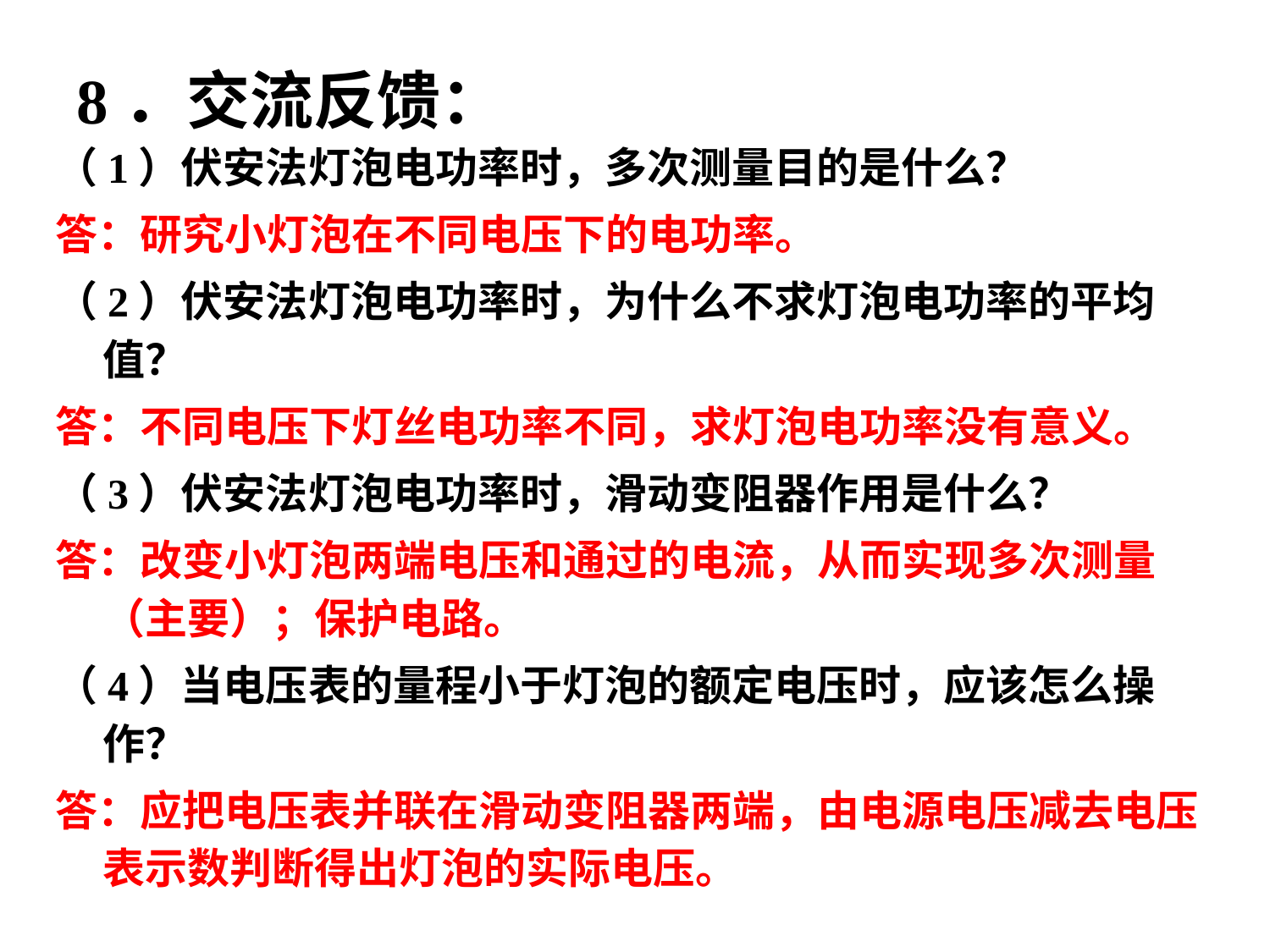

# 8．交流反馈：
（1）伏安法灯泡电功率时，多次测量目的是什么？
答：研究小灯泡在不同电压下的电功率。
（2）伏安法灯泡电功率时，为什么不求灯泡电功率的平均值？
答：不同电压下灯丝电功率不同，求灯泡电功率没有意义。
（3）伏安法灯泡电功率时，滑动变阻器作用是什么？
答：改变小灯泡两端电压和通过的电流，从而实现多次测量（主要）；保护电路。
（4）当电压表的量程小于灯泡的额定电压时，应该怎么操作？
答：应把电压表并联在滑动变阻器两端，由电源电压减去电压表示数判断得出灯泡的实际电压。